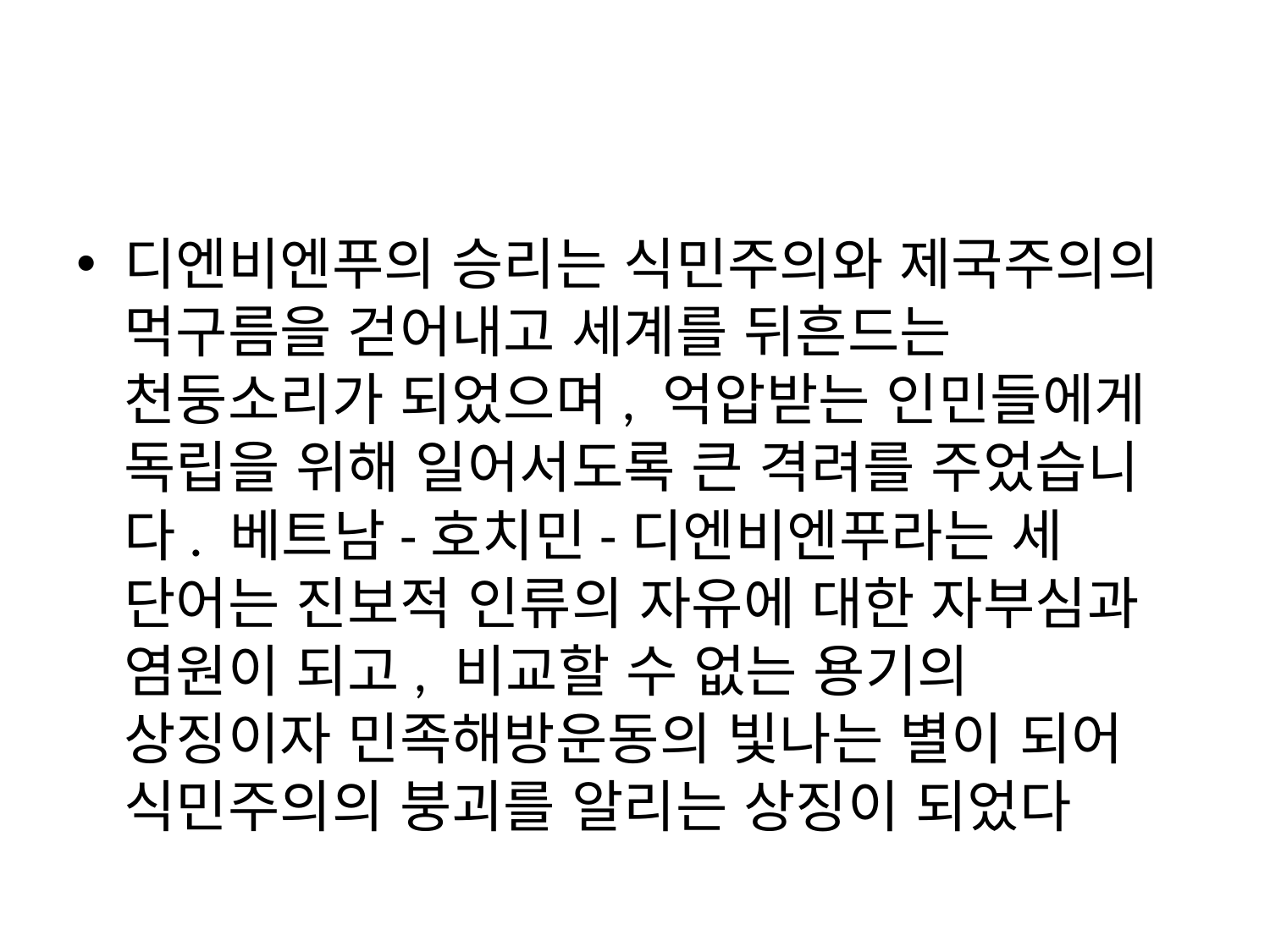

디엔비엔푸의 승리는 식민주의와 제국주의의 먹구름을 걷어내고 세계를 뒤흔드는 천둥소리가 되었으며, 억압받는 인민들에게 독립을 위해 일어서도록 큰 격려를 주었습니다. 베트남-호치민-디엔비엔푸라는 세 단어는 진보적 인류의 자유에 대한 자부심과 염원이 되고, 비교할 수 없는 용기의 상징이자 민족해방운동의 빛나는 별이 되어 식민주의의 붕괴를 알리는 상징이 되었다